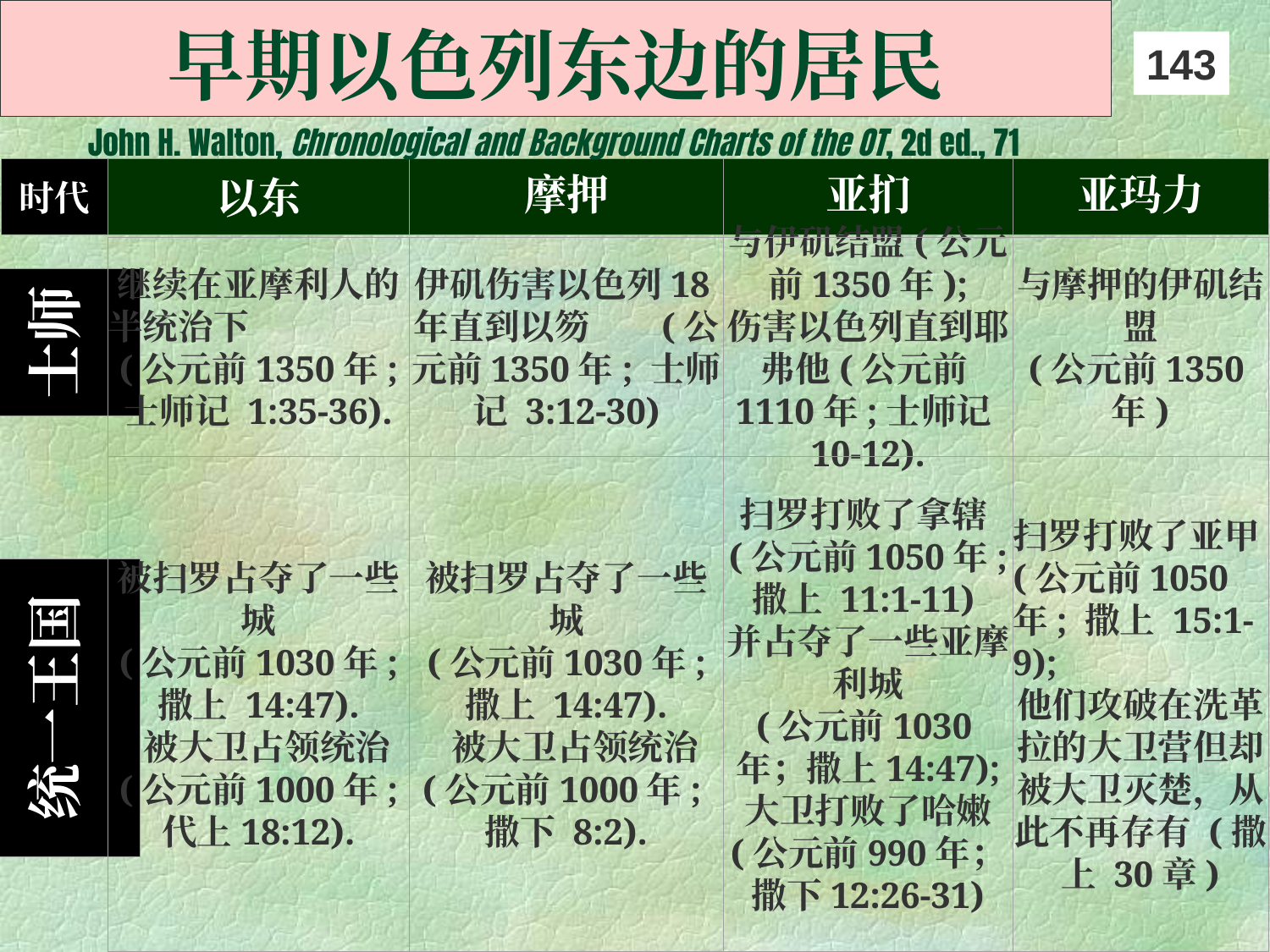

# 早期以色列东边的居民
143
John H. Walton, Chronological and Background Charts of the OT, 2d ed., 71

时代

以东

摩押

亚扪

亚玛力

继续在亚摩利人的半统治下                   (公元前1350年; 士师记 1:35-36).

伊矶伤害以色列18年直到以笏       (公元前1350年; 士师记 3:12-30)

与伊矶结盟(公元前1350年);
伤害以色列直到耶弗他(公元前1110年;士师记10-12).

与摩押的伊矶结盟
(公元前1350年)

士师

被扫罗占夺了一些城
(公元前1030年; 撒上 14:47).
 被大卫占领统治
(公元前1000年; 代上18:12).

被扫罗占夺了一些城
(公元前1030年;
撒上 14:47).
 被大卫占领统治
(公元前1000年;
撒下 8:2).

扫罗打败了拿辖  (公元前1050年; 撒上 11:1-11)
并占夺了一些亚摩利城
(公元前1030年；撒上14:47);
大卫打败了哈嫩
(公元前990年； 撒下12:26-31)

扫罗打败了亚甲(公元前1050年; 撒上 15:1-9);
他们攻破在洗革拉的大卫营但却被大卫灭楚，从此不再存有 (撒上 30章)

统一王国